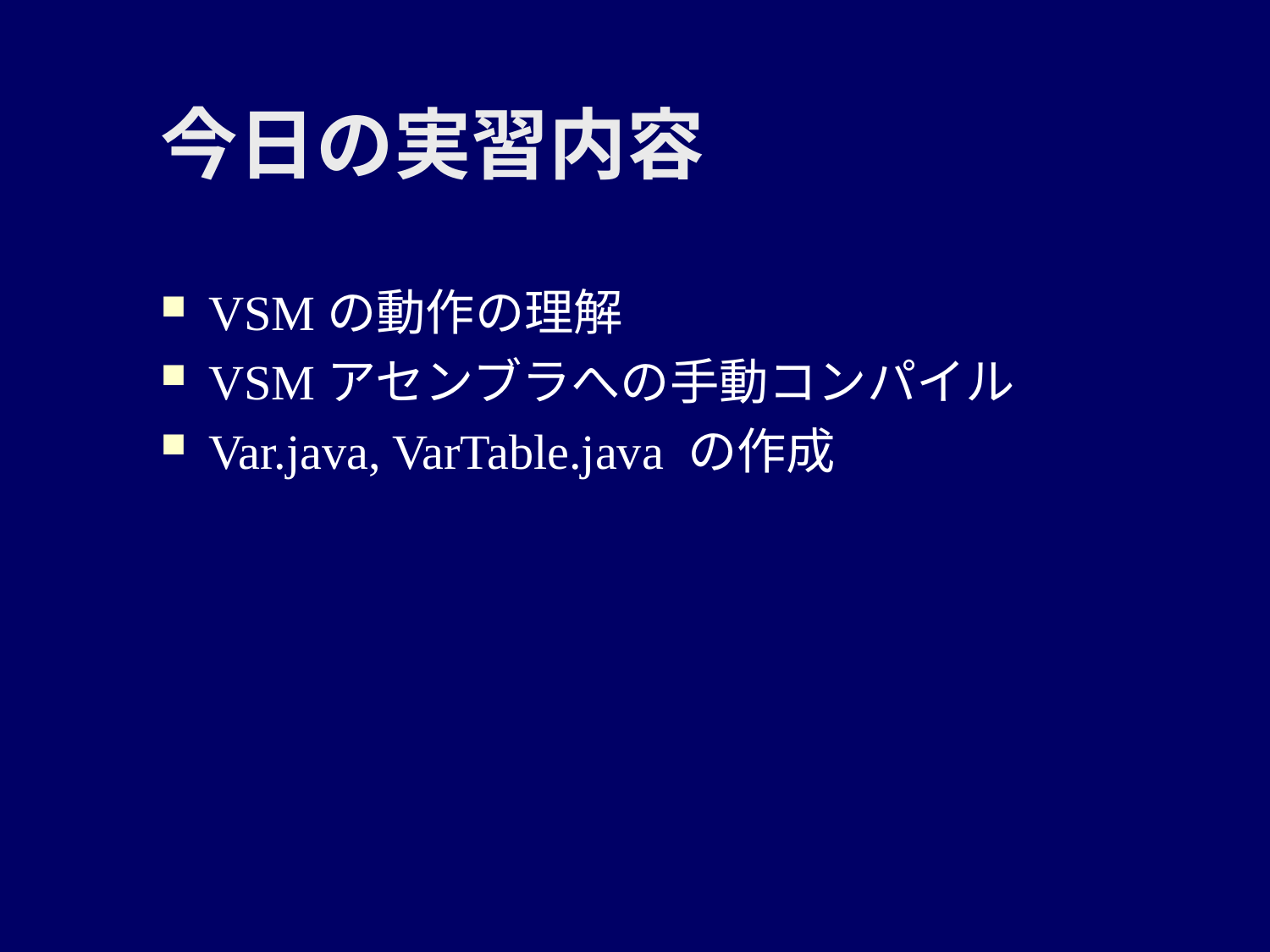

# 今日の実習内容
VSMの動作の理解
VSMアセンブラへの手動コンパイル
Var.java, VarTable.java の作成